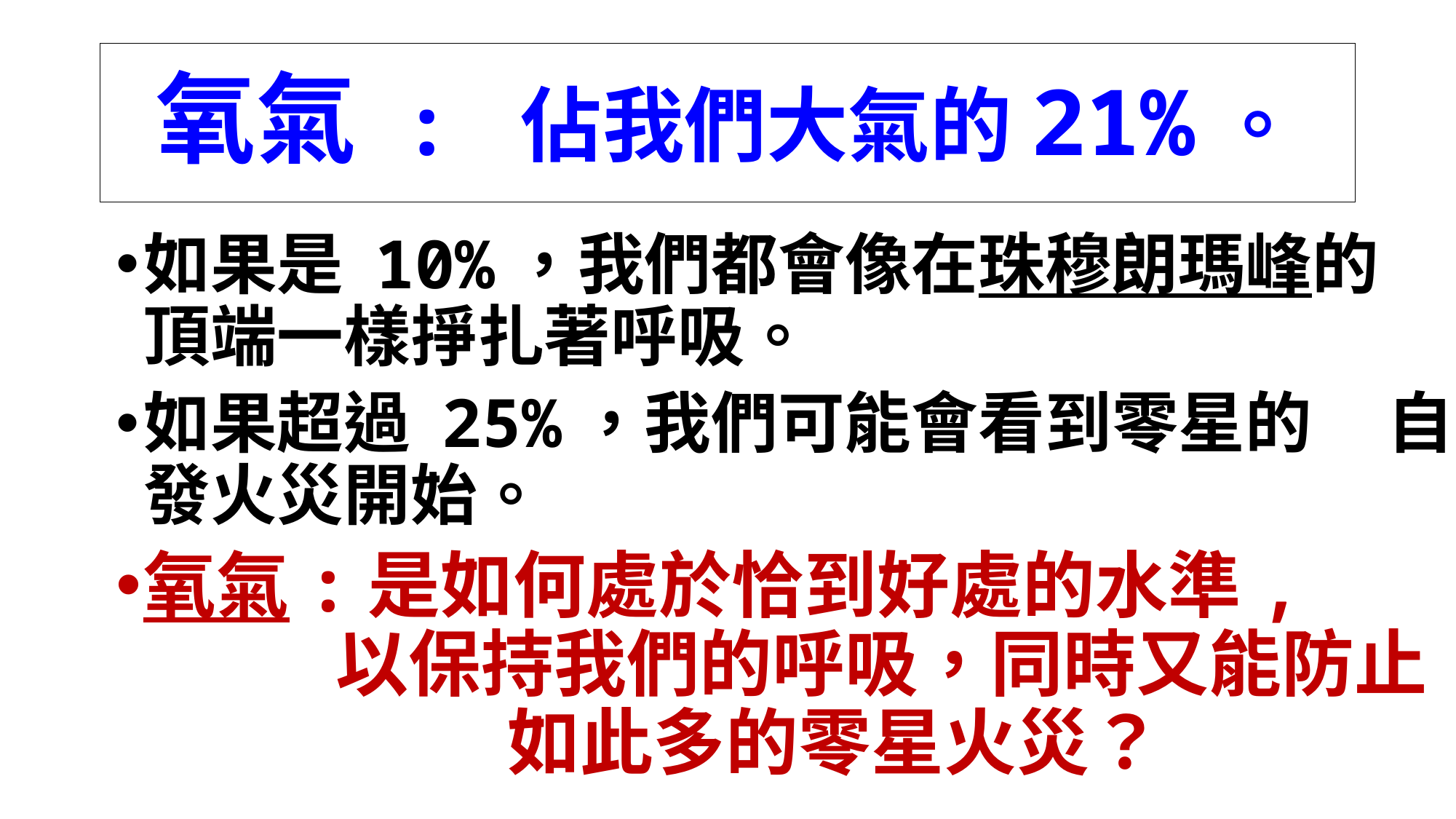

# 氧氣 : 佔我們大氣的21%。
如果是 10%，我們都會像在珠穆朗瑪峰的   頂端一樣掙扎著呼吸。
如果超過 25%，我們可能會看到零星的     自發火災開始。
氧氣:是如何處於恰到好處的水準,        以保持我們的呼吸，同時又能防止                         如此多的零星火災？